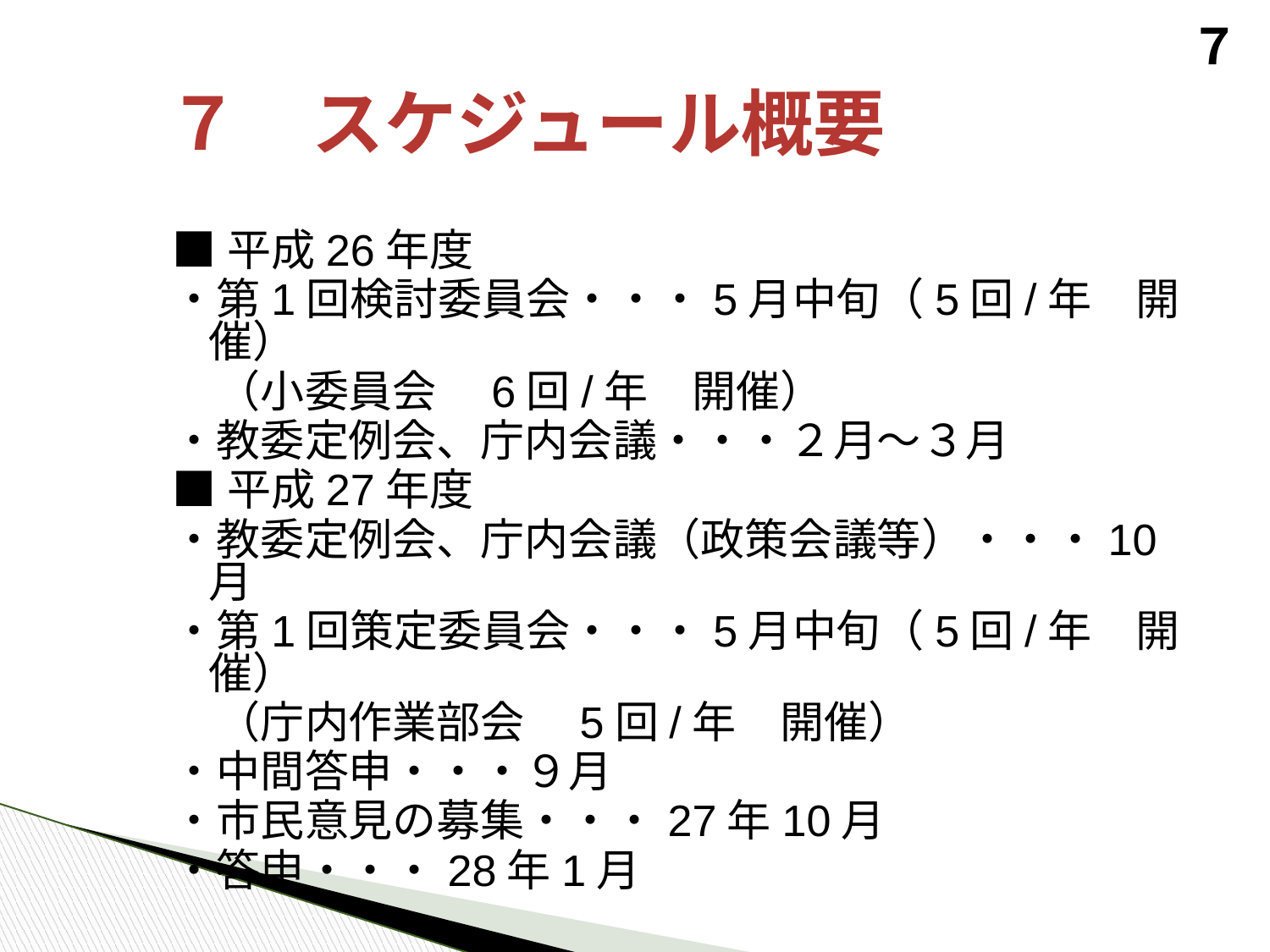

７
# ７　スケジュール概要
■平成26年度
・第1回検討委員会・・・5月中旬（5回/年　開催）
　（小委員会　6回/年　開催）
・教委定例会、庁内会議・・・２月～３月
■平成27年度
・教委定例会、庁内会議（政策会議等）・・・10月
・第1回策定委員会・・・5月中旬（5回/年　開催）
　（庁内作業部会　5回/年　開催）
・中間答申・・・９月
・市民意見の募集・・・27年10月
・答申・・・28年1月